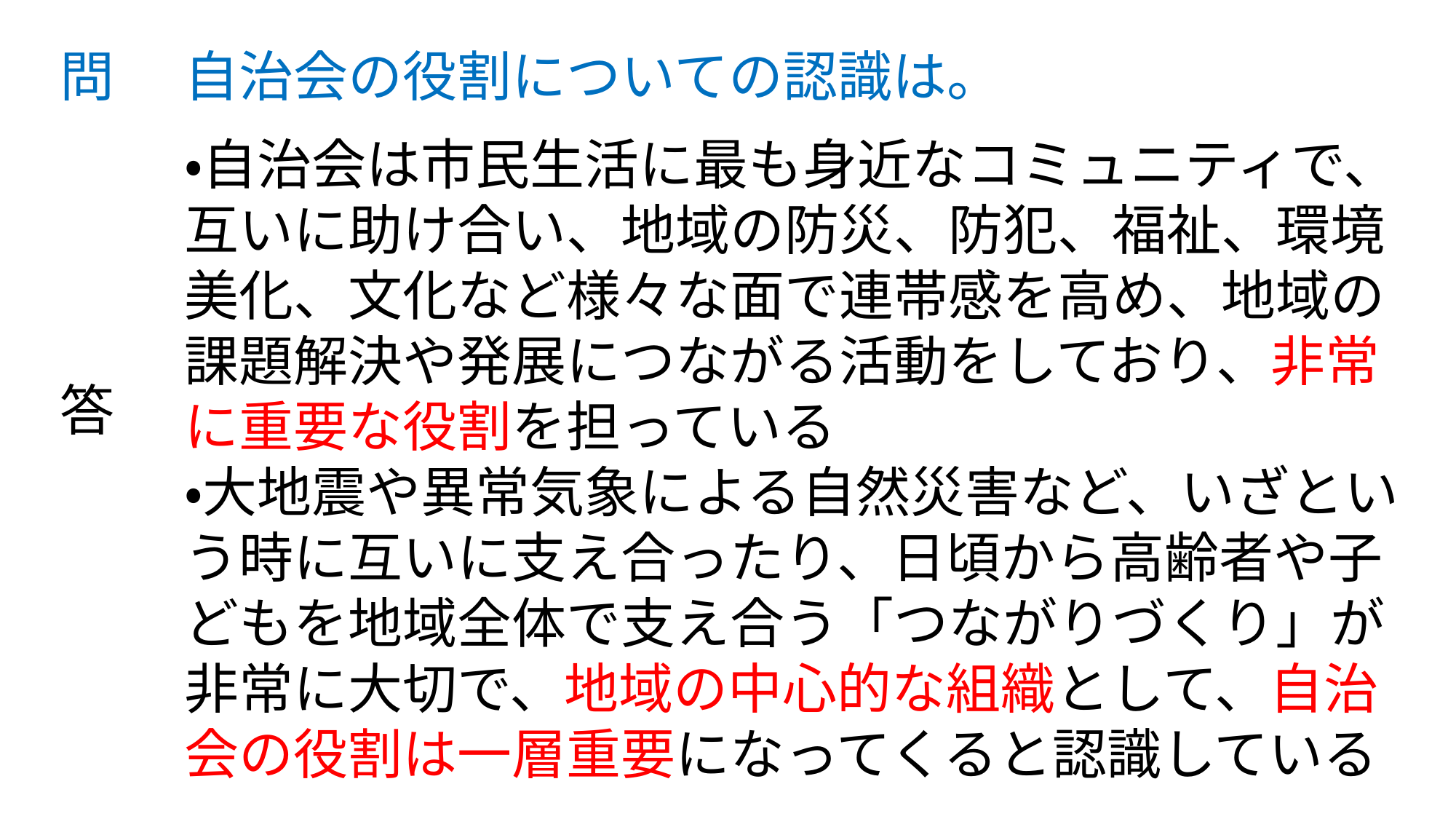

自治会の役割についての認識は。
問
・自治会は市民生活に最も身近なコミュニティで、互いに助け合い、地域の防災、防犯、福祉、環境美化、文化など様々な面で連帯感を高め、地域の課題解決や発展につながる活動をしており、非常に重要な役割を担っている
・大地震や異常気象による自然災害など、いざという時に互いに支え合ったり、日頃から高齢者や子どもを地域全体で支え合う「つながりづくり」が非常に大切で、地域の中心的な組織として、自治会の役割は一層重要になってくると認識している
答